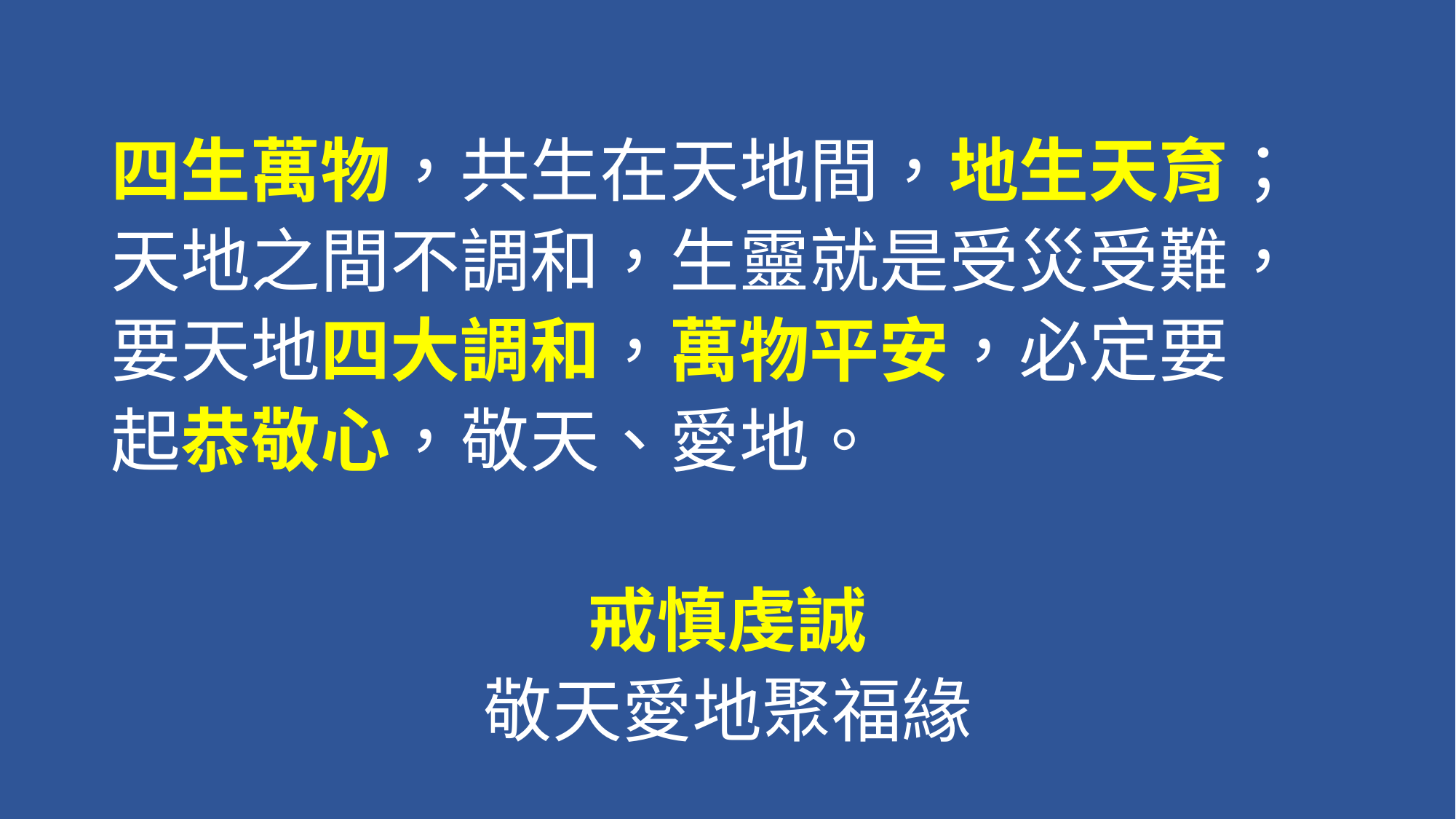

#
四生萬物，共生在天地間，地生天育；
天地之間不調和，生靈就是受災受難，
要天地四大調和，萬物平安，必定要
起恭敬心，敬天、愛地。

戒慎虔誠
敬天愛地聚福緣